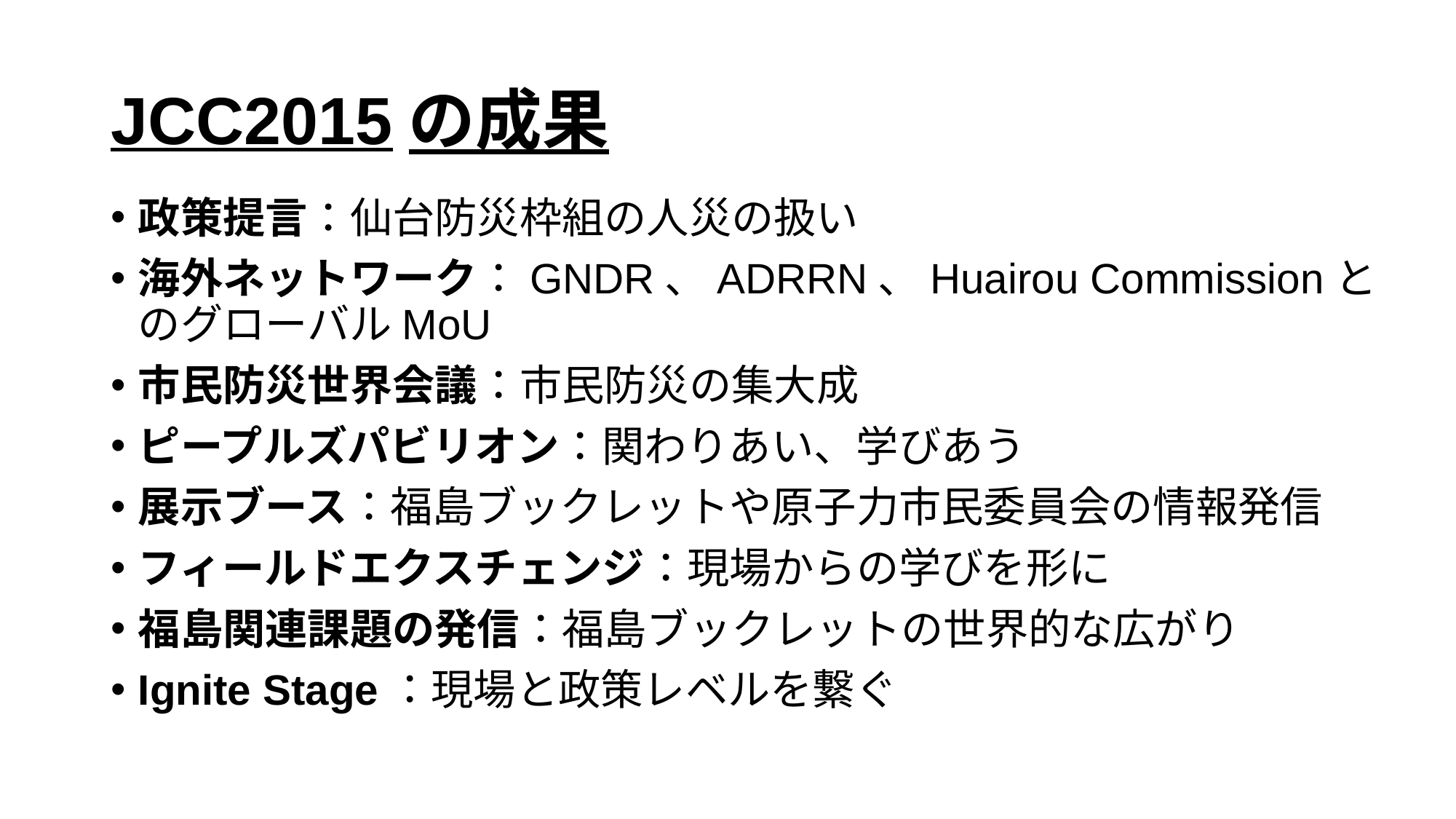

# JCC2015の成果
政策提言：仙台防災枠組の人災の扱い
海外ネットワーク：GNDR、ADRRN、Huairou CommissionとのグローバルMoU
市民防災世界会議：市民防災の集大成
ピープルズパビリオン：関わりあい、学びあう
展示ブース：福島ブックレットや原子力市民委員会の情報発信
フィールドエクスチェンジ：現場からの学びを形に
福島関連課題の発信：福島ブックレットの世界的な広がり
Ignite Stage：現場と政策レベルを繋ぐ